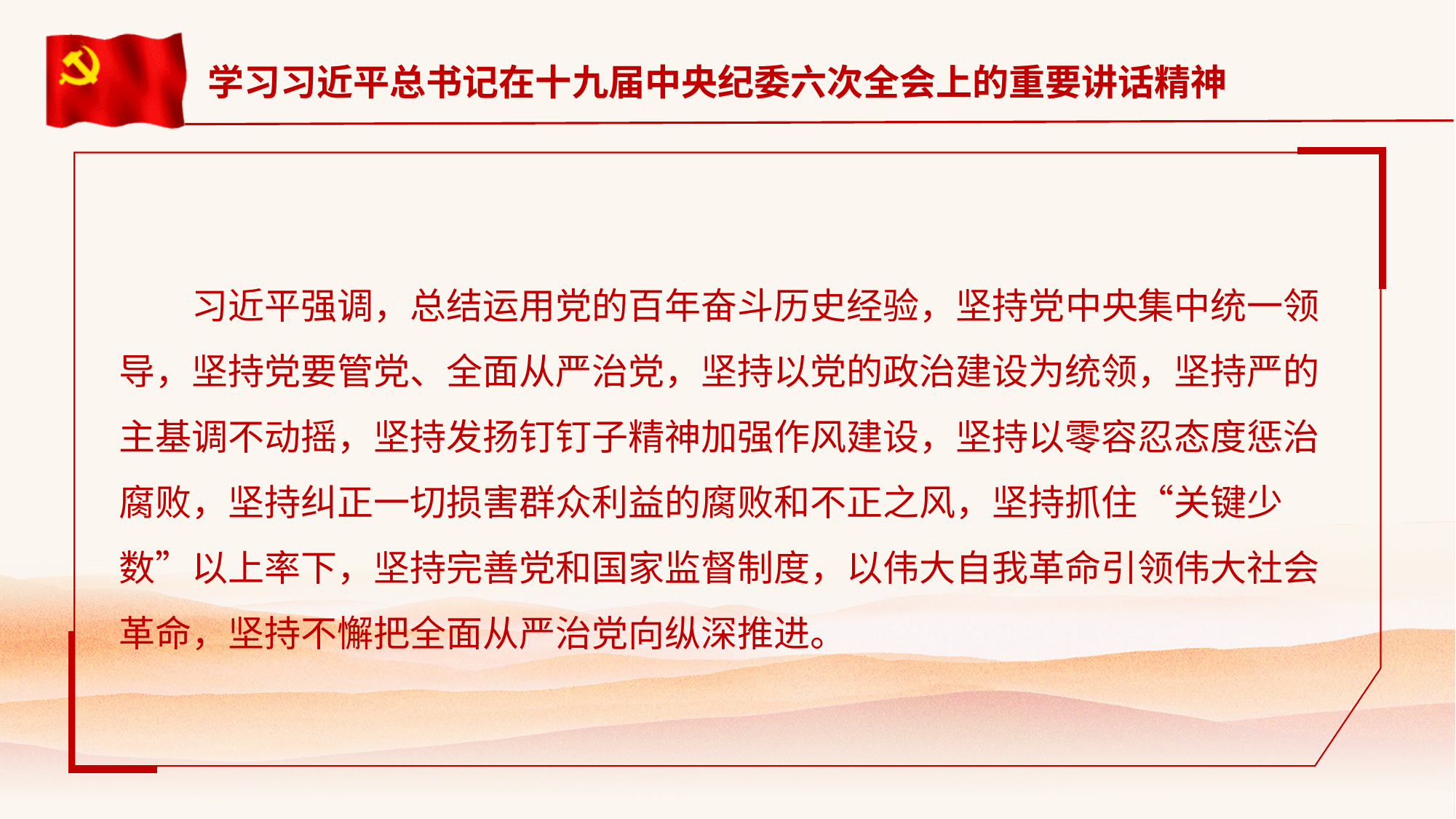

# 学习习近平总书记在十九届中央纪委六次全会上的重要讲话精神

习近平强调，总结运用党的百年奋斗历史经验，坚持党中央集中统一领导，坚持党要管党、全面从严治党，坚持以党的政治建设为统领，坚持严的主基调不动摇，坚持发扬钉钉子精神加强作风建设，坚持以零容忍态度惩治腐败，坚持纠正一切损害群众利益的腐败和不正之风，坚持抓住“关键少数”以上率下，坚持完善党和国家监督制度，以伟大自我革命引领伟大社会革命，坚持不懈把全面从严治党向纵深推进。